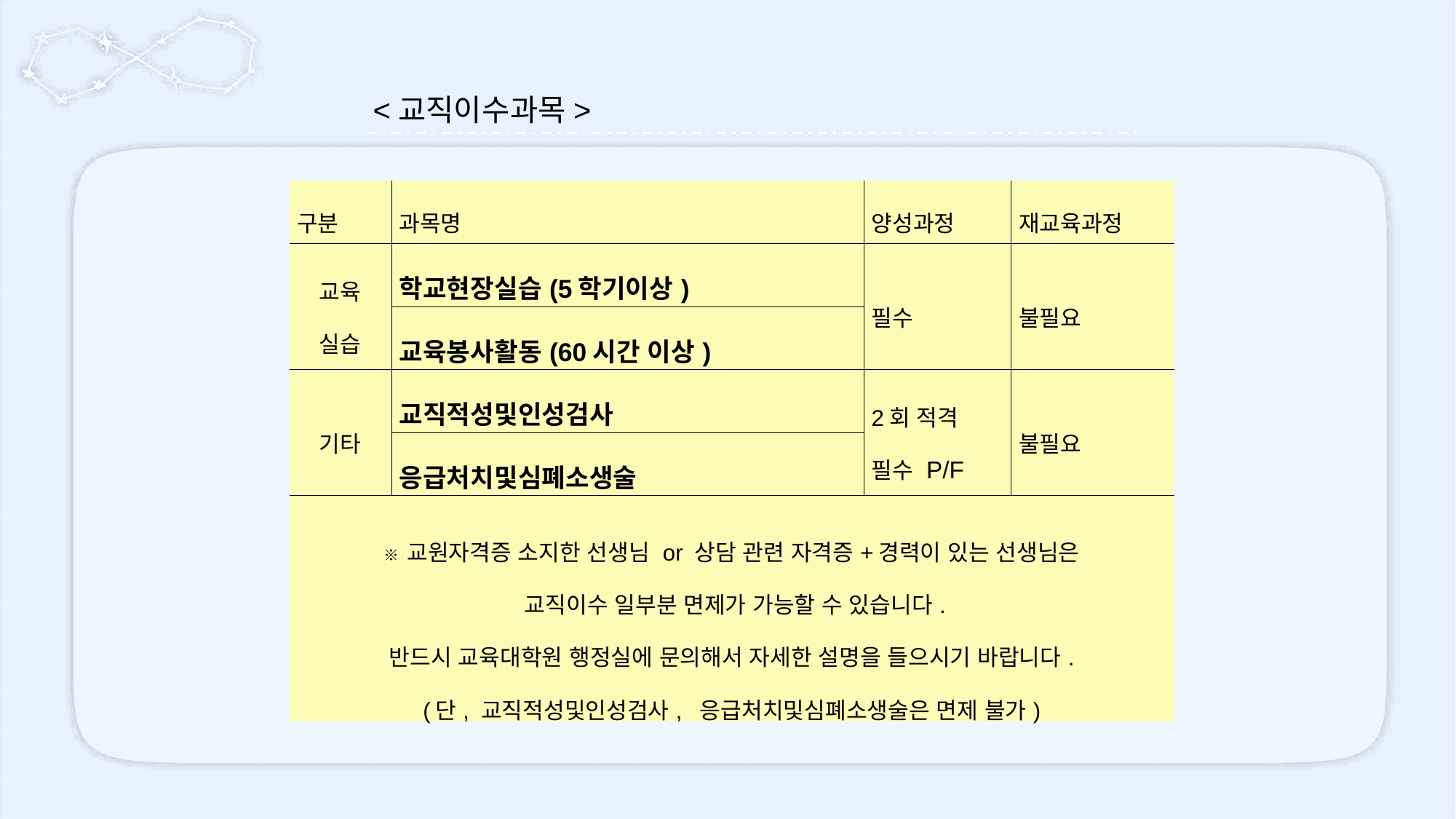

<교직이수과목>
| 구분 | 과목명 | 양성과정 | 재교육과정 |
| --- | --- | --- | --- |
| 교육 실습 | 학교현장실습(5학기이상) | 필수 | 불필요 |
|  | 교육봉사활동(60시간 이상) |  |  |
| 기타 | 교직적성및인성검사 | 2회 적격 필수 P/F | 불필요 |
|  | 응급처치및심폐소생술 |  |  |
| ※ 교원자격증 소지한 선생님 or 상담 관련 자격증+경력이 있는 선생님은 교직이수 일부분 면제가 가능할 수 있습니다. 반드시 교육대학원 행정실에 문의해서 자세한 설명을 들으시기 바랍니다. (단, 교직적성및인성검사, 응급처치및심폐소생술은 면제 불가) |  |  |  |